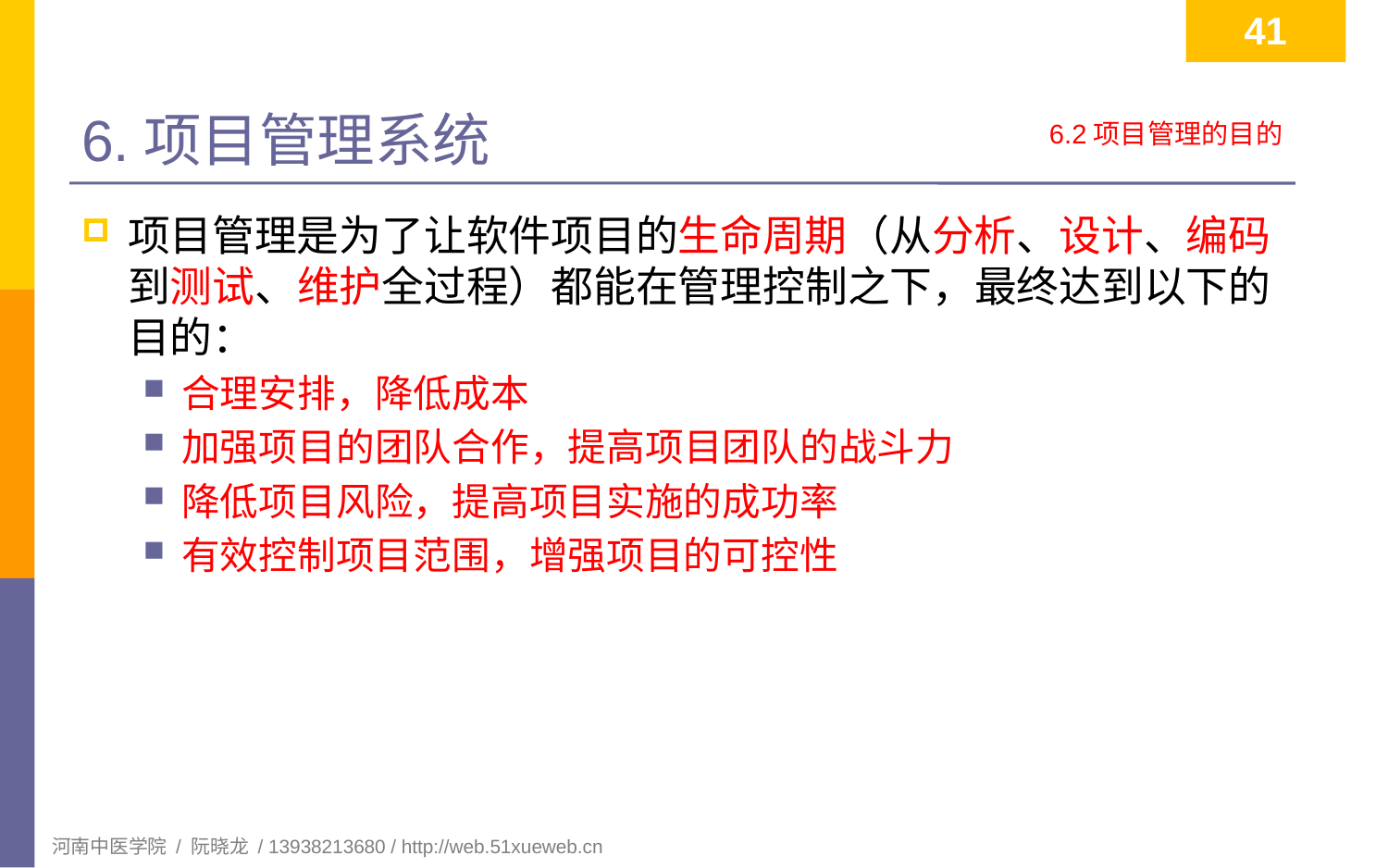

41
# 6.项目管理系统
6.2项目管理的目的
项目管理是为了让软件项目的生命周期（从分析、设计、编码到测试、维护全过程）都能在管理控制之下，最终达到以下的目的：
合理安排，降低成本
加强项目的团队合作，提高项目团队的战斗力
降低项目风险，提高项目实施的成功率
有效控制项目范围，增强项目的可控性